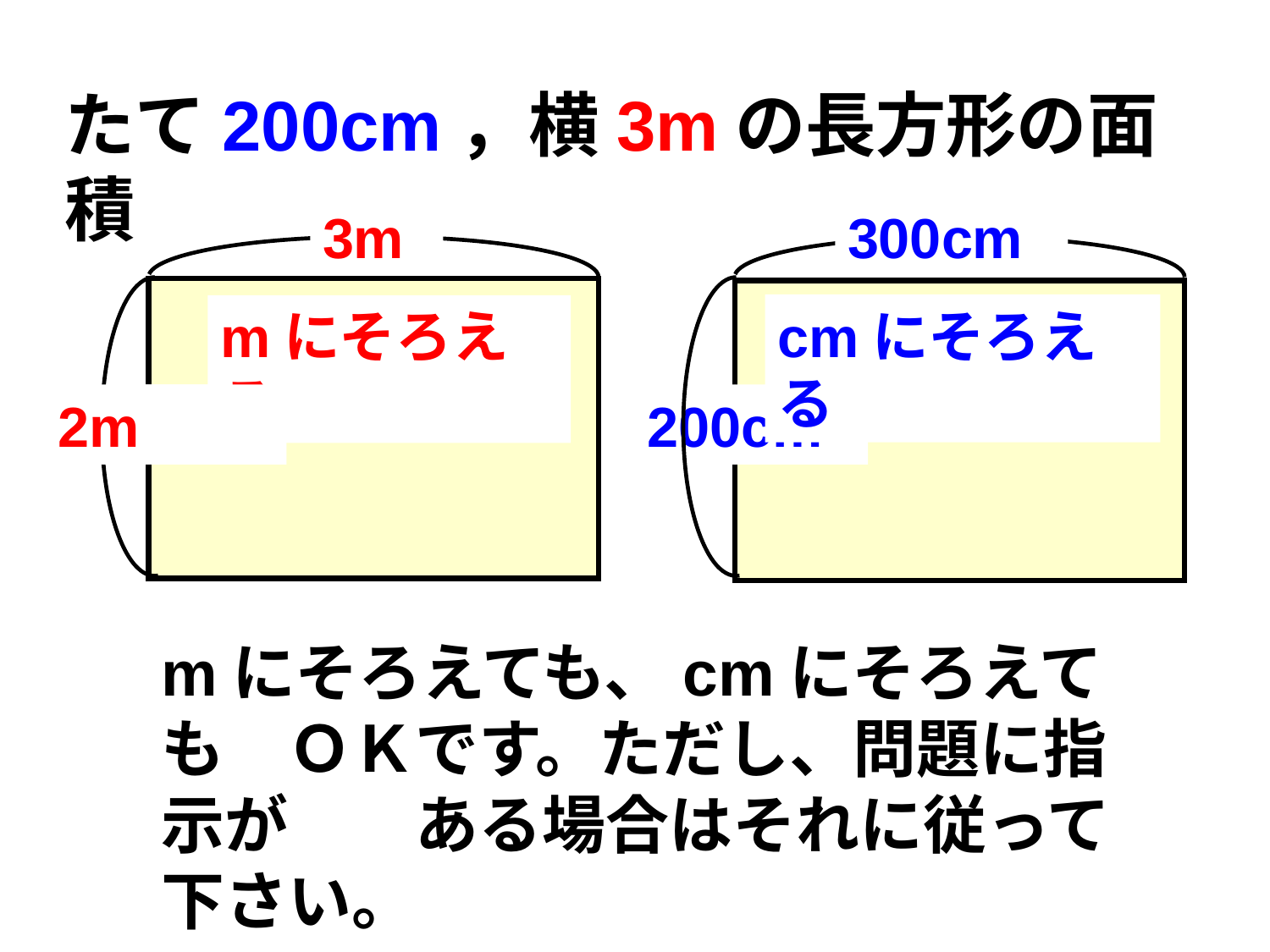

たて200cm，横3mの長方形の面積
3m
300cm
3m

cmにそろえる
mにそろえる
2m
200cm
200cm
mにそろえても、cmにそろえても　ＯＫです。ただし、問題に指示が　　ある場合はそれに従って下さい。